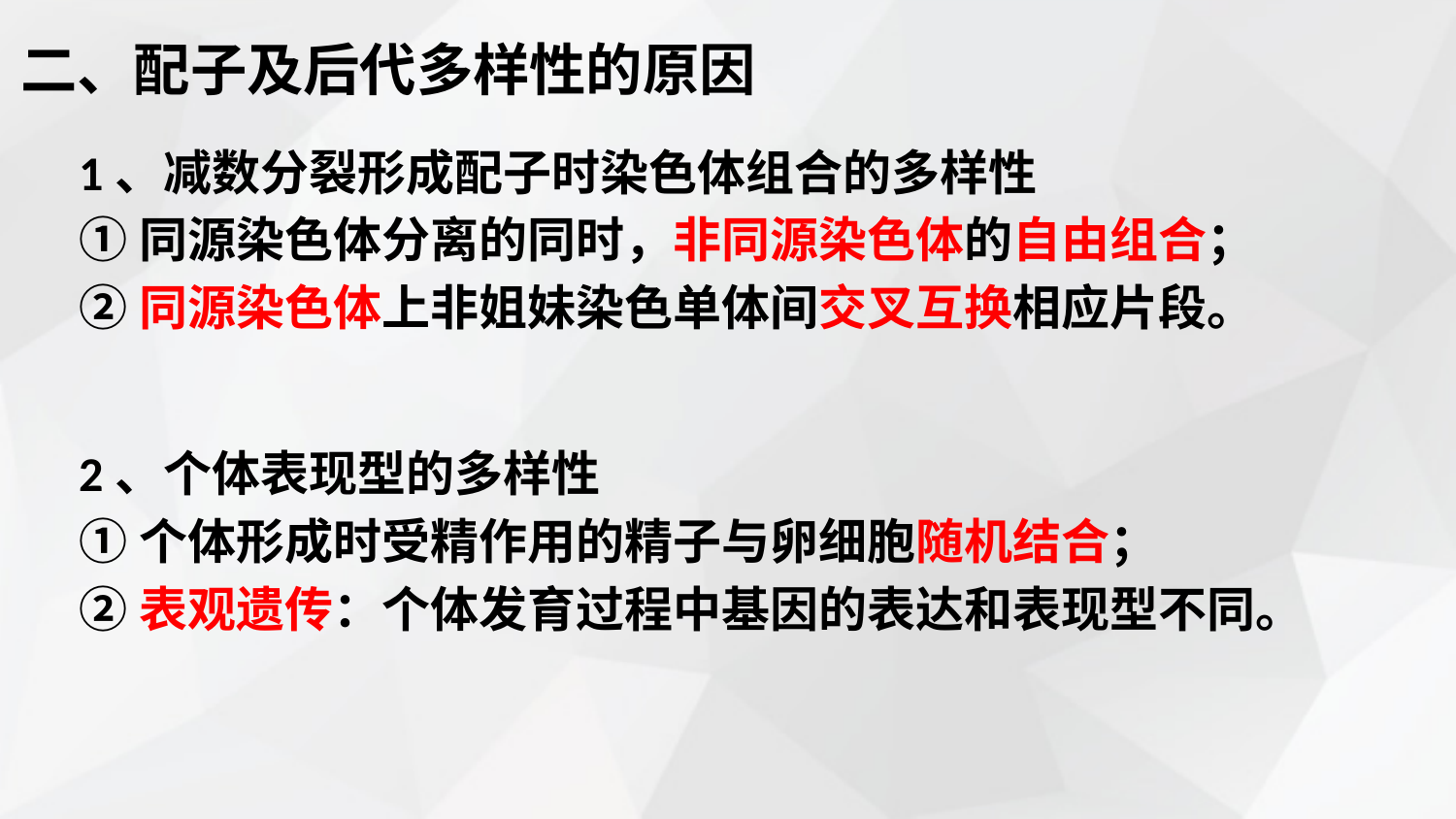

二、配子及后代多样性的原因
1、减数分裂形成配子时染色体组合的多样性
①同源染色体分离的同时，非同源染色体的自由组合；
②同源染色体上非姐妹染色单体间交叉互换相应片段。

2、个体表现型的多样性
①个体形成时受精作用的精子与卵细胞随机结合；
②表观遗传：个体发育过程中基因的表达和表现型不同。